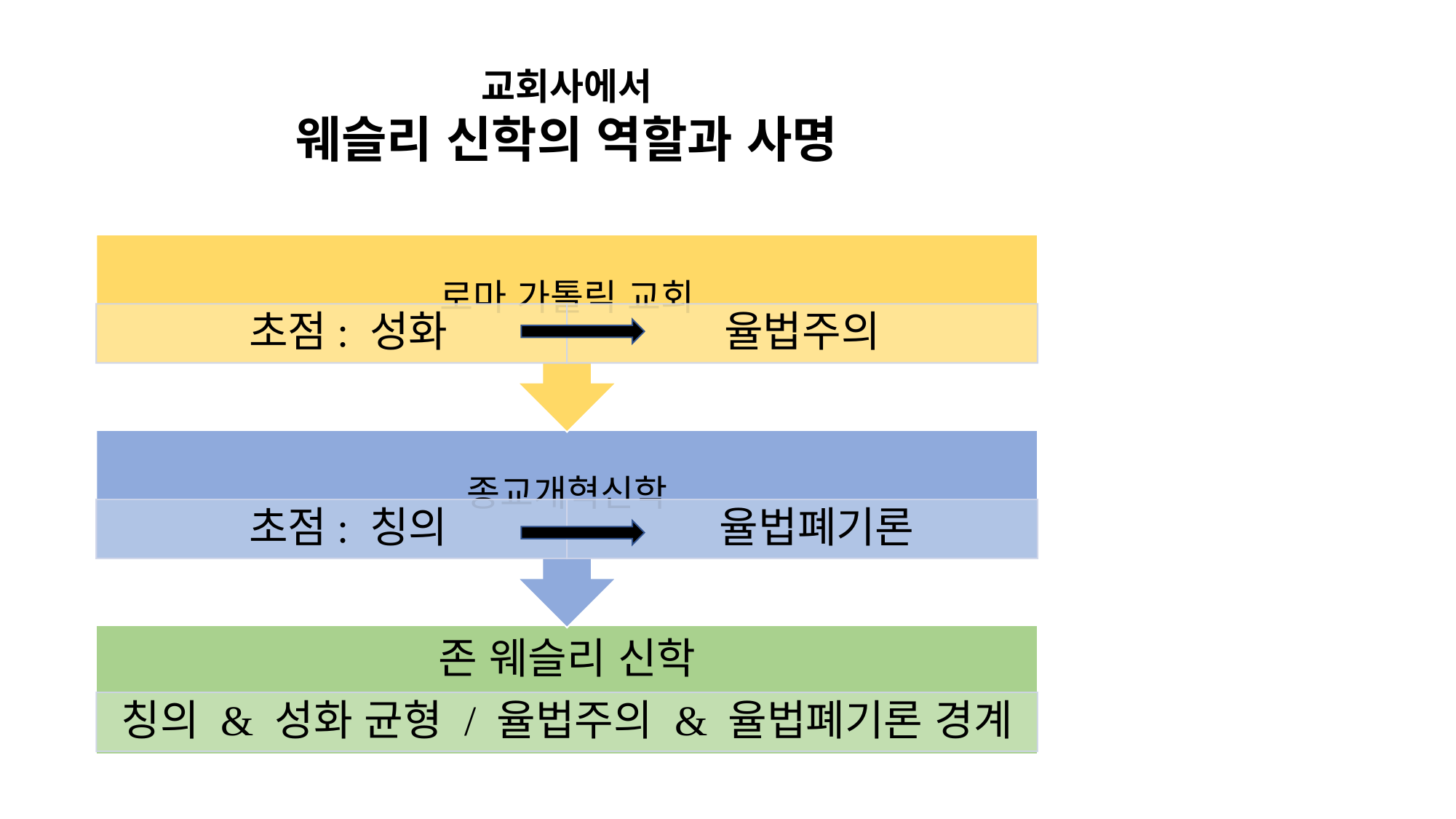

# 교회사에서 웨슬리 신학의 역할과 사명
존 웨슬리 신학
칭의 & 성화 균형 / 율법주의 & 율법폐기론 경계
종교개혁신학
  초점: 칭의
  율법폐기론
로마 가톨릭 교회
  초점: 성화
율법주의